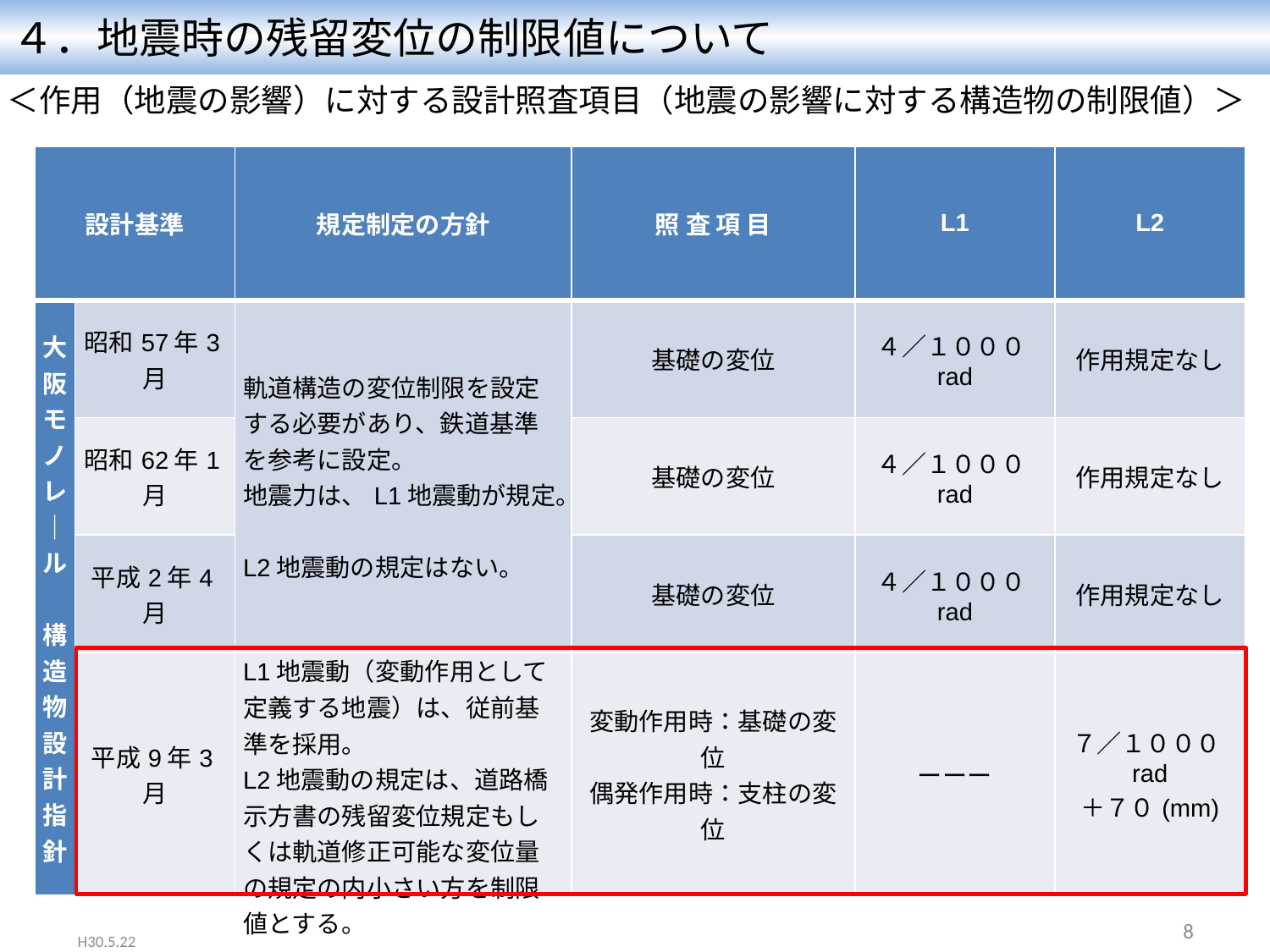

４．地震時の残留変位の制限値について
＜作用（地震の影響）に対する設計照査項目（地震の影響に対する構造物の制限値）＞
| 設計基準 |  | 規定制定の方針 | 照 査 項 目 | L1 | L2 |
| --- | --- | --- | --- | --- | --- |
| 大阪モノレ｜ル 構造物設計指針 | 昭和57年3月 | 軌道構造の変位制限を設定する必要があり、鉄道基準を参考に設定。 地震力は、L1地震動が規定。 L2地震動の規定はない。 | 基礎の変位 | ４／１０００rad | 作用規定なし |
|  | 昭和62年1月 |  | 基礎の変位 | ４／１０００rad | 作用規定なし |
|  | 平成2年4月 |  | 基礎の変位 | ４／１０００rad | 作用規定なし |
|  | 平成9年3月 | L1地震動（変動作用として定義する地震）は、従前基準を採用。 L2地震動の規定は、道路橋示方書の残留変位規定もしくは軌道修正可能な変位量の規定の内小さい方を制限値とする。 | 変動作用時：基礎の変位 偶発作用時：支柱の変位 | ーーー | ７／１０００rad ＋７０(mm) |

8
H30.5.22